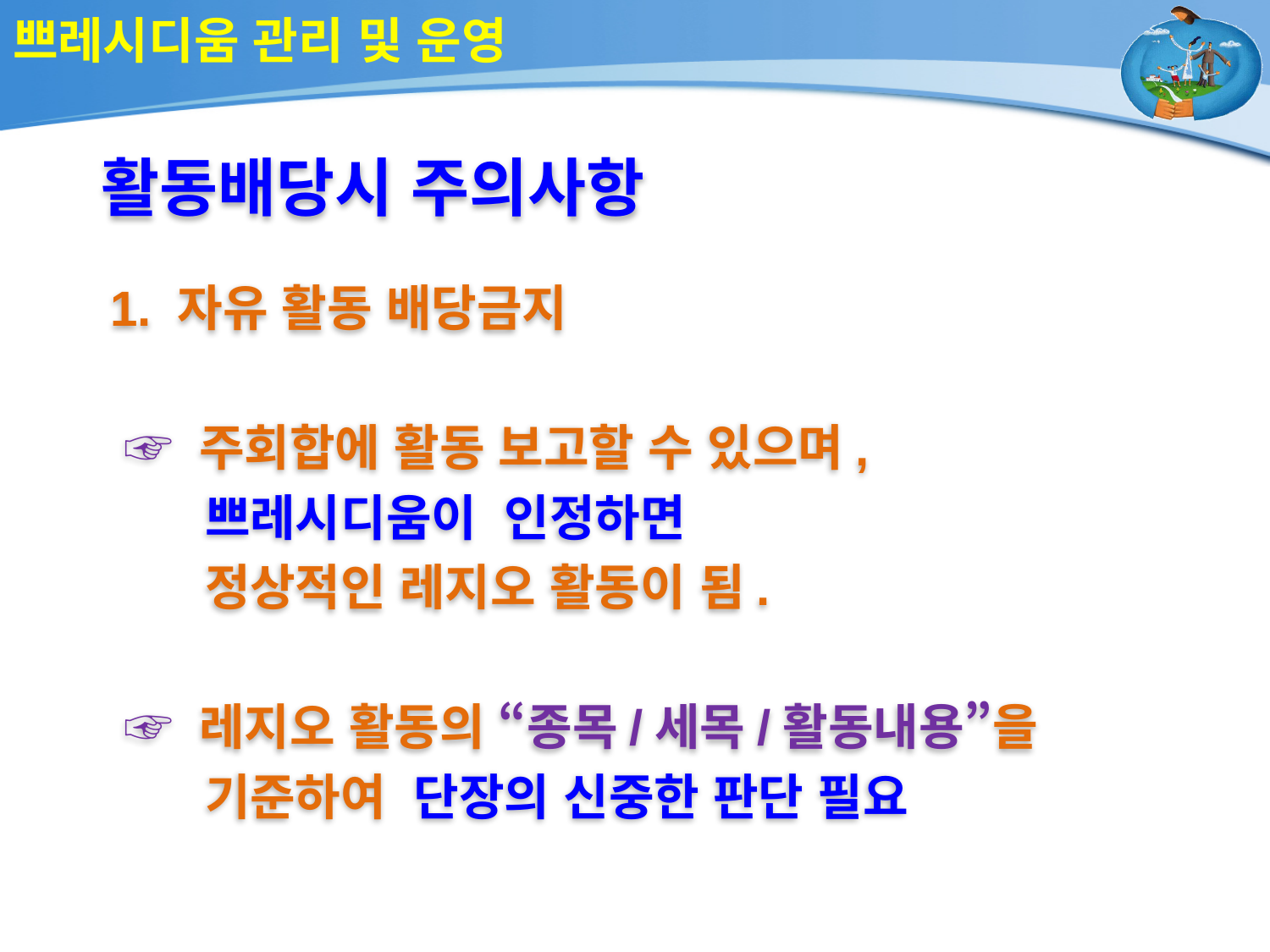

# 쁘레시디움 관리 및 운영
활동배당시 주의사항
1. 자유 활동 배당금지

 ☞ 주회합에 활동 보고할 수 있으며,
      쁘레시디움이  인정하면
      정상적인 레지오 활동이 됨.

 ☞ 레지오 활동의 “종목/세목/활동내용”을
      기준하여  단장의 신중한 판단 필요